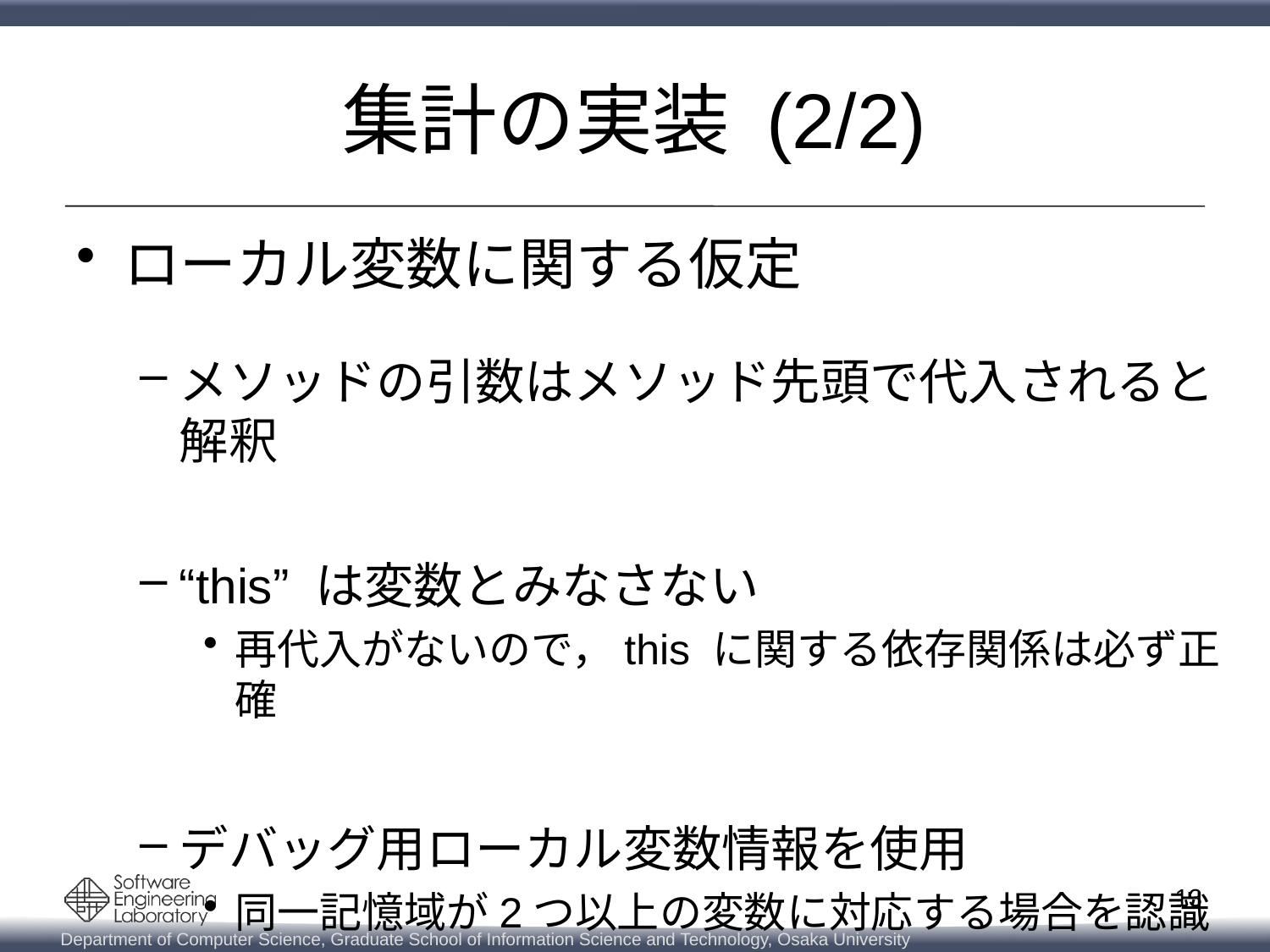

# 集計の実装 (2/2)
ローカル変数に関する仮定

メソッドの引数はメソッド先頭で代入されると解釈

“this” は変数とみなさない
再代入がないので，this に関する依存関係は必ず正確

デバッグ用ローカル変数情報を使用
同一記憶域が2つ以上の変数に対応する場合を認識

13